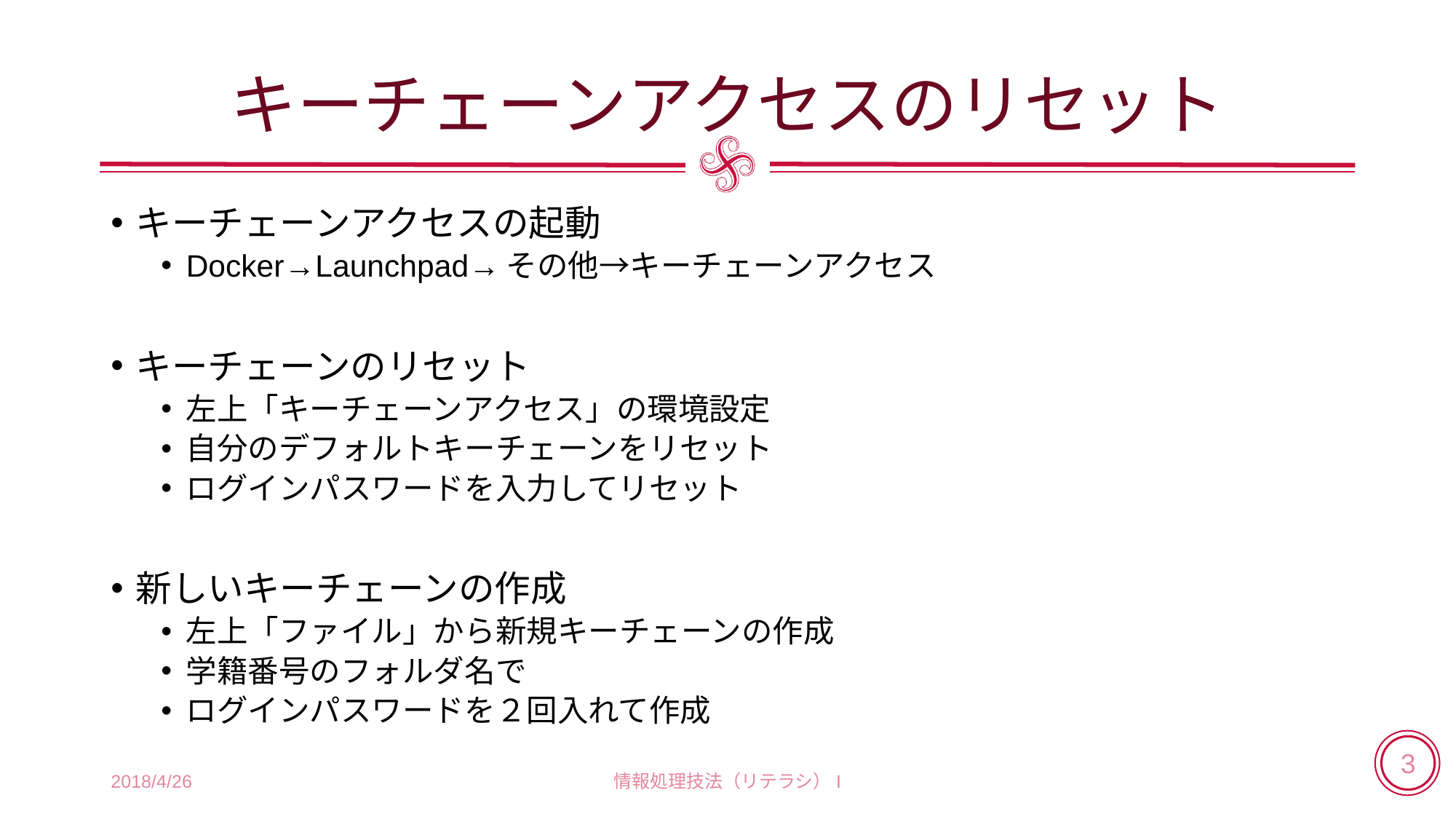

# キーチェーンアクセスのリセット
キーチェーンアクセスの起動
Docker→Launchpad→その他→キーチェーンアクセス

キーチェーンのリセット
左上「キーチェーンアクセス」の環境設定
自分のデフォルトキーチェーンをリセット
ログインパスワードを入力してリセット

新しいキーチェーンの作成
左上「ファイル」から新規キーチェーンの作成
学籍番号のフォルダ名で
ログインパスワードを２回入れて作成
2018/4/26
情報処理技法（リテラシ）I